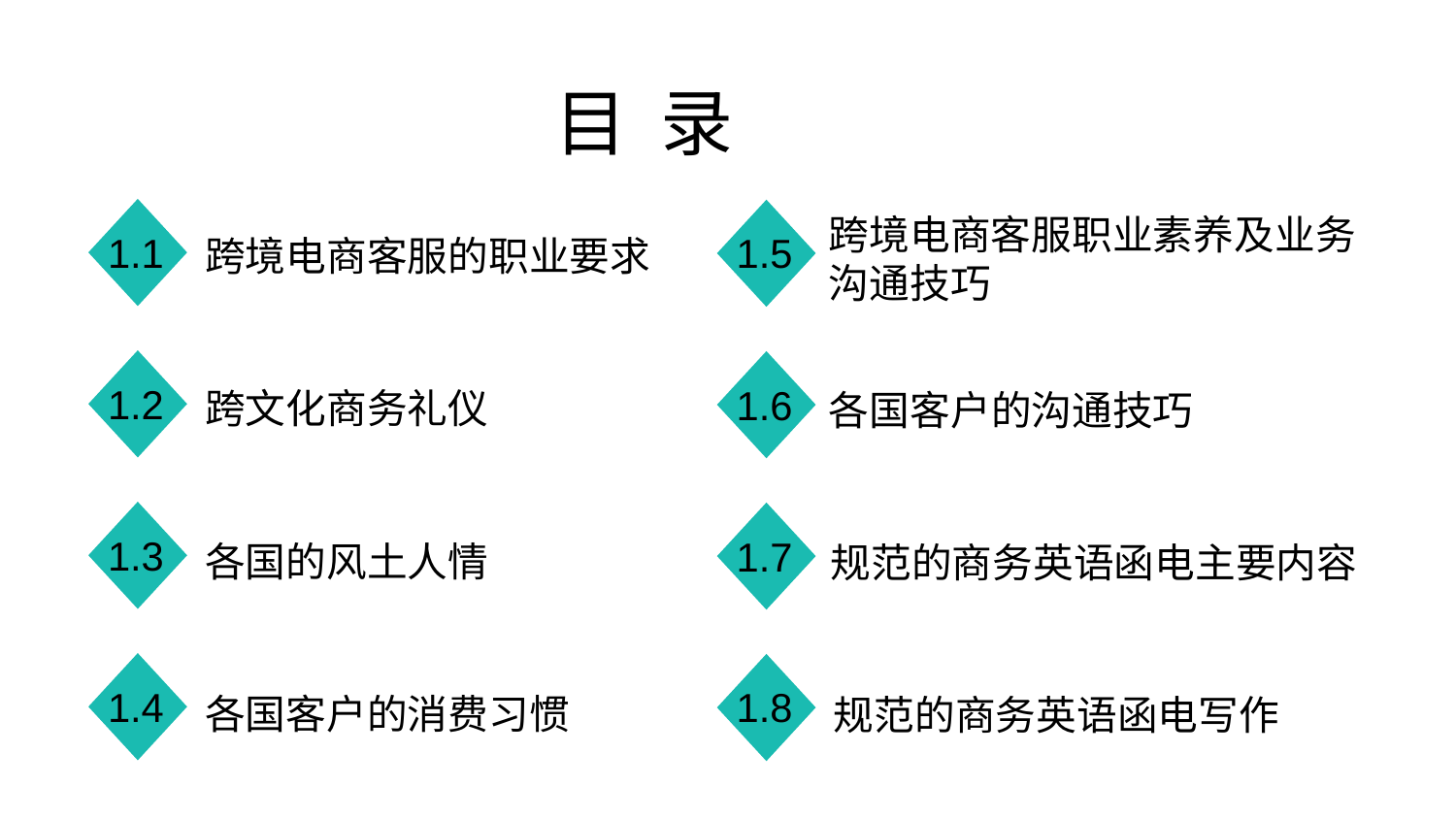

目  录

1.1

1.2

1.3

1.4

1.5

1.6

1.7

1.8
跨境电商客服职业素养及业务沟通技巧
各国客户的沟通技巧
规范的商务英语函电主要内容
规范的商务英语函电写作
跨境电商客服的职业要求
跨文化商务礼仪
各国的风土人情
各国客户的消费习惯